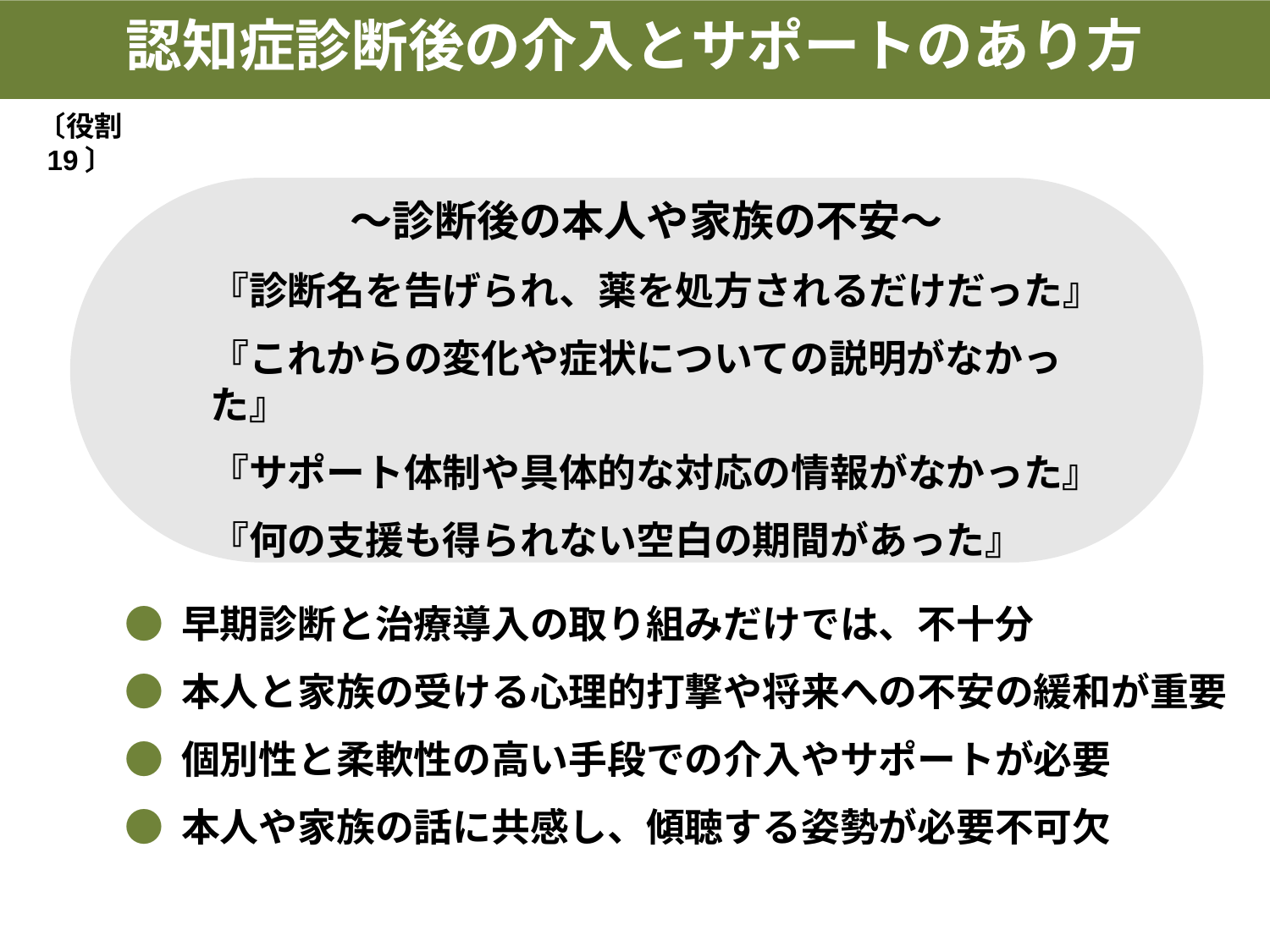

認知症診断後の介入とサポートのあり方
〔役割 19〕

～診断後の本人や家族の不安～
『診断名を告げられ、薬を処方されるだけだった』
『これからの変化や症状についての説明がなかった』
『サポート体制や具体的な対応の情報がなかった』
『何の支援も得られない空白の期間があった』
● 早期診断と治療導入の取り組みだけでは、不十分
● 本人と家族の受ける心理的打撃や将来への不安の緩和が重要
● 個別性と柔軟性の高い手段での介入やサポートが必要
● 本人や家族の話に共感し、傾聴する姿勢が必要不可欠